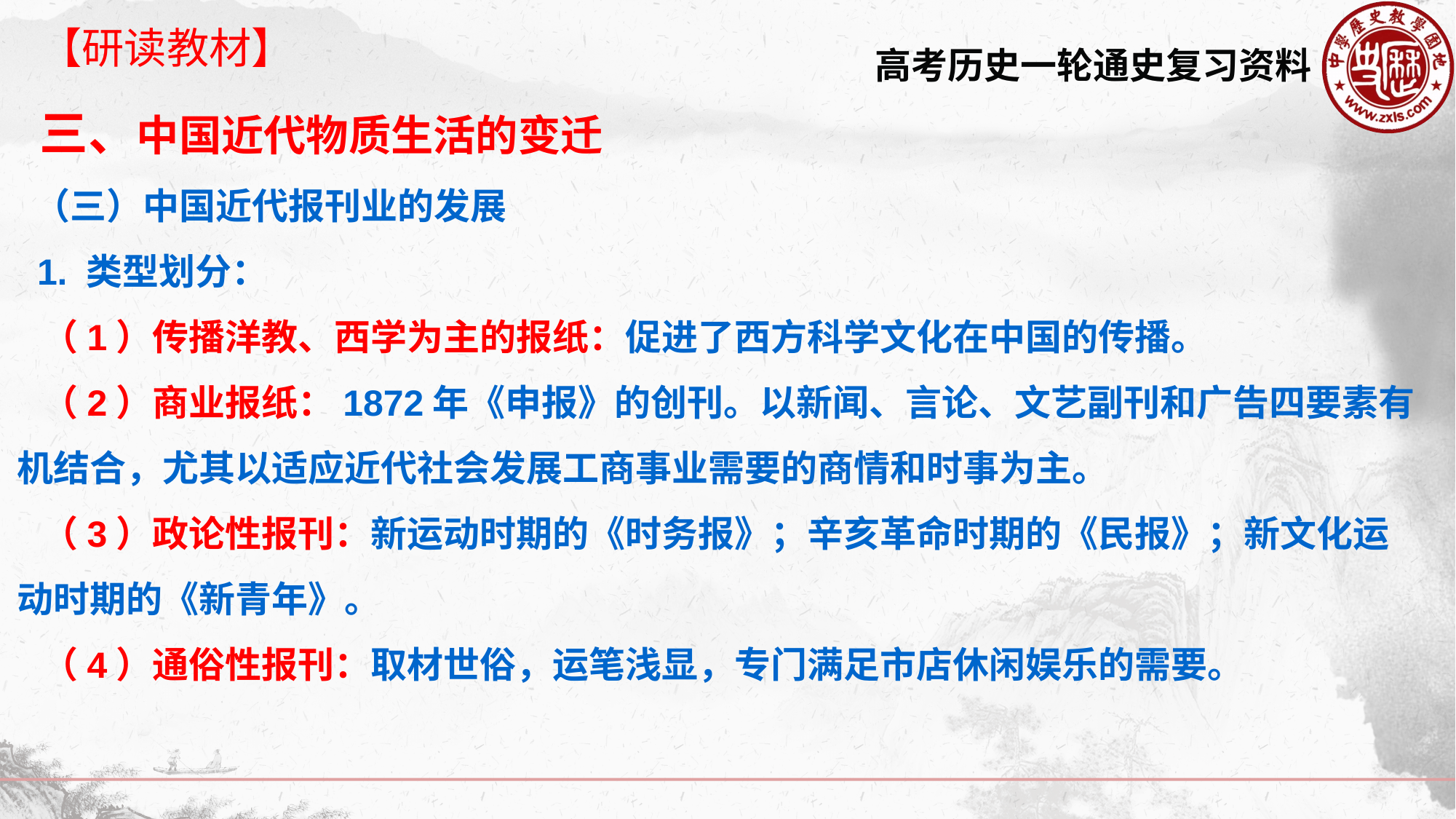

【研读教材】
三、中国近代物质生活的变迁
 （三）中国近代报刊业的发展
  1. 类型划分：
  （1）传播洋教、西学为主的报纸：促进了西方科学文化在中国的传播。
  （2）商业报纸：1872年《申报》的创刊。以新闻、言论、文艺副刊和广告四要素有机结合，尤其以适应近代社会发展工商事业需要的商情和时事为主。
  （3）政论性报刊：新运动时期的《时务报》；辛亥革命时期的《民报》；新文化运动时期的《新青年》。
  （4）通俗性报刊：取材世俗，运笔浅显，专门满足市店休闲娱乐的需要。